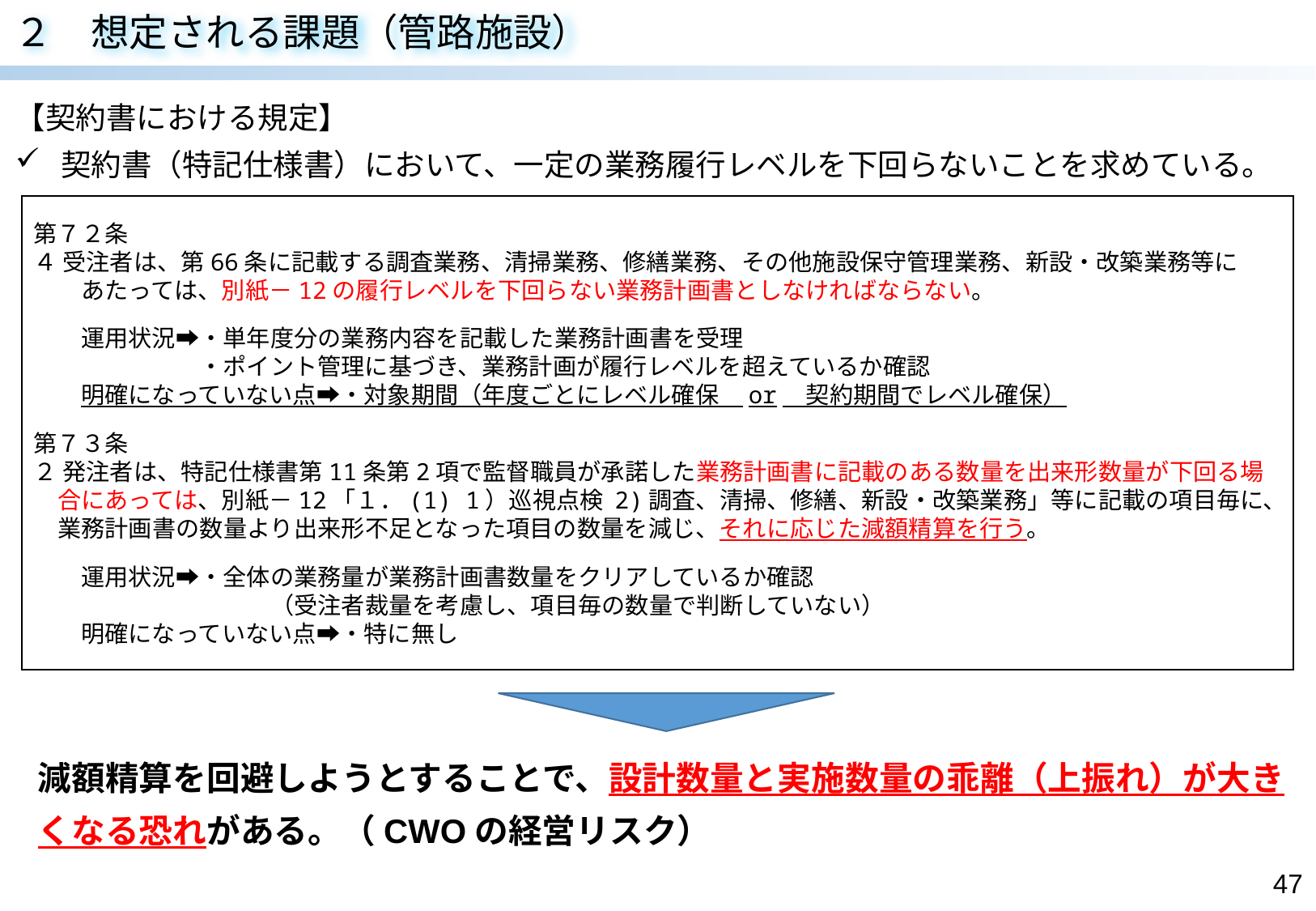

２　想定される課題（管路施設）

【契約書における規定】
契約書（特記仕様書）において、一定の業務履行レベルを下回らないことを求めている。
第７２条
４ 受注者は、第66条に記載する調査業務、清掃業務、修繕業務、その他施設保守管理業務、新設・改築業務等に　　あたっては、別紙－12の履行レベルを下回らない業務計画書としなければならない。

　　運用状況➡・単年度分の業務内容を記載した業務計画書を受理
　　　　　　　・ポイント管理に基づき、業務計画が履行レベルを超えているか確認
　　明確になっていない点➡・対象期間（年度ごとにレベル確保　or　契約期間でレベル確保）

第７３条
２ 発注者は、特記仕様書第11条第2項で監督職員が承諾した業務計画書に記載のある数量を出来形数量が下回る場合にあっては、別紙－12「１．(1) 1）巡視点検 2)調査、清掃、修繕、新設・改築業務」等に記載の項目毎に、業務計画書の数量より出来形不足となった項目の数量を減じ、それに応じた減額精算を行う。

　　運用状況➡・全体の業務量が業務計画書数量をクリアしているか確認
　　　　　　　　　　（受注者裁量を考慮し、項目毎の数量で判断していない）
　　明確になっていない点➡・特に無し

減額精算を回避しようとすることで、設計数量と実施数量の乖離（上振れ）が大きくなる恐れがある。（CWOの経営リスク）
47